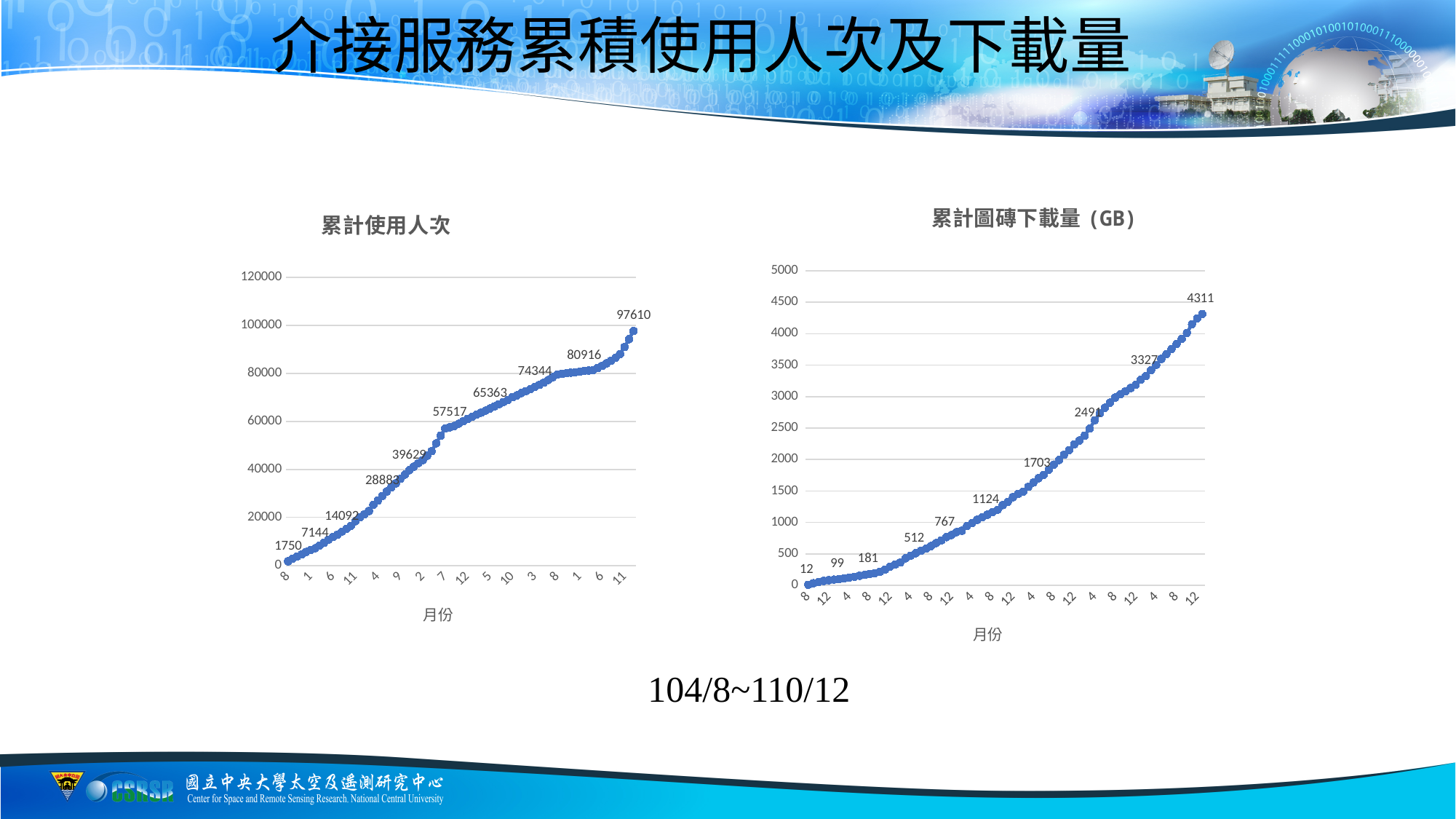

# 介接服務累積使用人次及下載量

### Chart: 累計使用人次

| Category | 8 |
|---|---|
| 8 | 1750.0 |
| 9 | 2826.0 |
| 10 | 3701.0 |
| 11 | 4559.0 |
| 12 | 5633.0 |
| 1 | 6481.0 |
| 2 | 7144.0 |
| 3 | 8244.0 |
| 4 | 9440.0 |
| 5 | 10745.0 |
| 6 | 11878.0 |
| 7 | 12857.0 |
| 8 | 14092.0 |
| 9 | 15246.0 |
| 10 | 16510.0 |
| 11 | 18452.0 |
| 12 | 20082.0 |
| 1 | 21324.0 |
| 2 | 22641.0 |
| 3 | 25249.0 |
| 4 | 27020.0 |
| 5 | 28883.0 |
| 6 | 30784.0 |
| 7 | 32514.0 |
| 8 | 34161.0 |
| 9 | 36065.0 |
| 10 | 37809.0 |
| 11 | 39629.0 |
| 12 | 41108.0 |
| 1 | 42574.0 |
| 2 | 43806.0 |
| 3 | 45682.0 |
| 4 | 47556.0 |
| 5 | 50845.0 |
| 6 | 54045.0 |
| 7 | 57006.0 |
| 8 | 57517.0 |
| 9 | 58061.0 |
| 10 | 59007.0 |
| 11 | 60000.0 |
| 12 | 61008.0 |
| 1 | 61877.0 |
| 2 | 62739.0 |
| 3 | 63628.0 |
| 4 | 64480.0 |
| 5 | 65363.0 |
| 6 | 66241.0 |
| 7 | 67149.0 |
| 8 | 68044.0 |
| 9 | 68948.0 |
| 10 | 70038.0 |
| 11 | 70827.0 |
| 12 | 71769.0 |
| 1 | 72607.0 |
| 2 | 73444.0 |
| 3 | 74344.0 |
| 4 | 75170.0 |
| 5 | 76104.0 |
| 6 | 77213.0 |
| 7 | 78399.0 |
| 8 | 79415.0 |
| 9 | 79715.0 |
| 10 | 80015.0 |
| 11 | 80267.0 |
| 12 | 80476.0 |
| 1 | 80711.0 |
| 2 | 80916.0 |
| 3 | 81143.0 |
| 4 | 81394.0 |
| 5 | 82186.0 |
| 6 | 83098.0 |
| 7 | 84139.0 |
| 8 | 85236.0 |
| 9 | 86403.0 |
| 10 | 88031.0 |
| 11 | 90947.0 |
| 12 | 94195.0 |
| 1 | 97610.0 |

### Chart: 累計圖磚下載量(GB)

| Category | 8 |
|---|---|
| 8 | 11.57 |
| 9 | 35.65 |
| 10 | 55.2 |
| 11 | 70.74 |
| 12 | 82.97 |
| 1 | 92.42 |
| 2 | 99.27 |
| 3 | 111.72 |
| 4 | 124.75 |
| 5 | 137.83 |
| 6 | 153.09 |
| 7 | 167.0 |
| 8 | 180.6 |
| 9 | 195.3 |
| 10 | 215.8 |
| 11 | 251.09 |
| 12 | 299.81 |
| 1 | 331.35 |
| 2 | 365.47 |
| 3 | 430.74 |
| 4 | 470.65 |
| 5 | 512.03 |
| 6 | 551.01 |
| 7 | 583.21 |
| 8 | 625.89 |
| 9 | 673.8199999999999 |
| 10 | 714.93 |
| 11 | 766.9699999999999 |
| 12 | 800.4999999999999 |
| 1 | 847.0099999999999 |
| 2 | 868.0899999999999 |
| 3 | 940.92 |
| 4 | 989.04 |
| 5 | 1042.11 |
| 6 | 1084.3 |
| 7 | 1124.19 |
| 8 | 1163.71 |
| 9 | 1202.16 |
| 10 | 1275.93 |
| 11 | 1327.39 |
| 12 | 1401.72 |
| 1 | 1452.13 |
| 2 | 1487.5500000000002 |
| 3 | 1566.0300000000002 |
| 4 | 1634.3400000000001 |
| 5 | 1702.5900000000001 |
| 6 | 1755.0400000000002 |
| 7 | 1838.7700000000002 |
| 8 | 1919.4700000000003 |
| 9 | 1991.4800000000002 |
| 10 | 2076.8700000000003 |
| 11 | 2150.03 |
| 12 | 2241.4 |
| 1 | 2301.78 |
| 2 | 2378.6400000000003 |
| 3 | 2491.34 |
| 4 | 2623.59 |
| 5 | 2735.52 |
| 6 | 2823.24 |
| 7 | 2905.22 |
| 8 | 2985.0499999999997 |
| 9 | 3035.0499999999997 |
| 10 | 3085.0499999999997 |
| 11 | 3135.0499999999997 |
| 12 | 3185.0499999999997 |
| 1 | 3269.4999999999995 |
| 2 | 3327.3899999999994 |
| 3 | 3419.9699999999993 |
| 4 | 3503.8199999999993 |
| 5 | 3598.5299999999993 |
| 6 | 3672.6199999999994 |
| 7 | 3756.0499999999993 |
| 8 | 3836.919999999999 |
| 9 | 3915.859999999999 |
| 10 | 4010.4499999999994 |
| 11 | 4150.139999999999 |
| 12 | 4240.15 |
| 1 | 4311.03 |
104/8~110/12